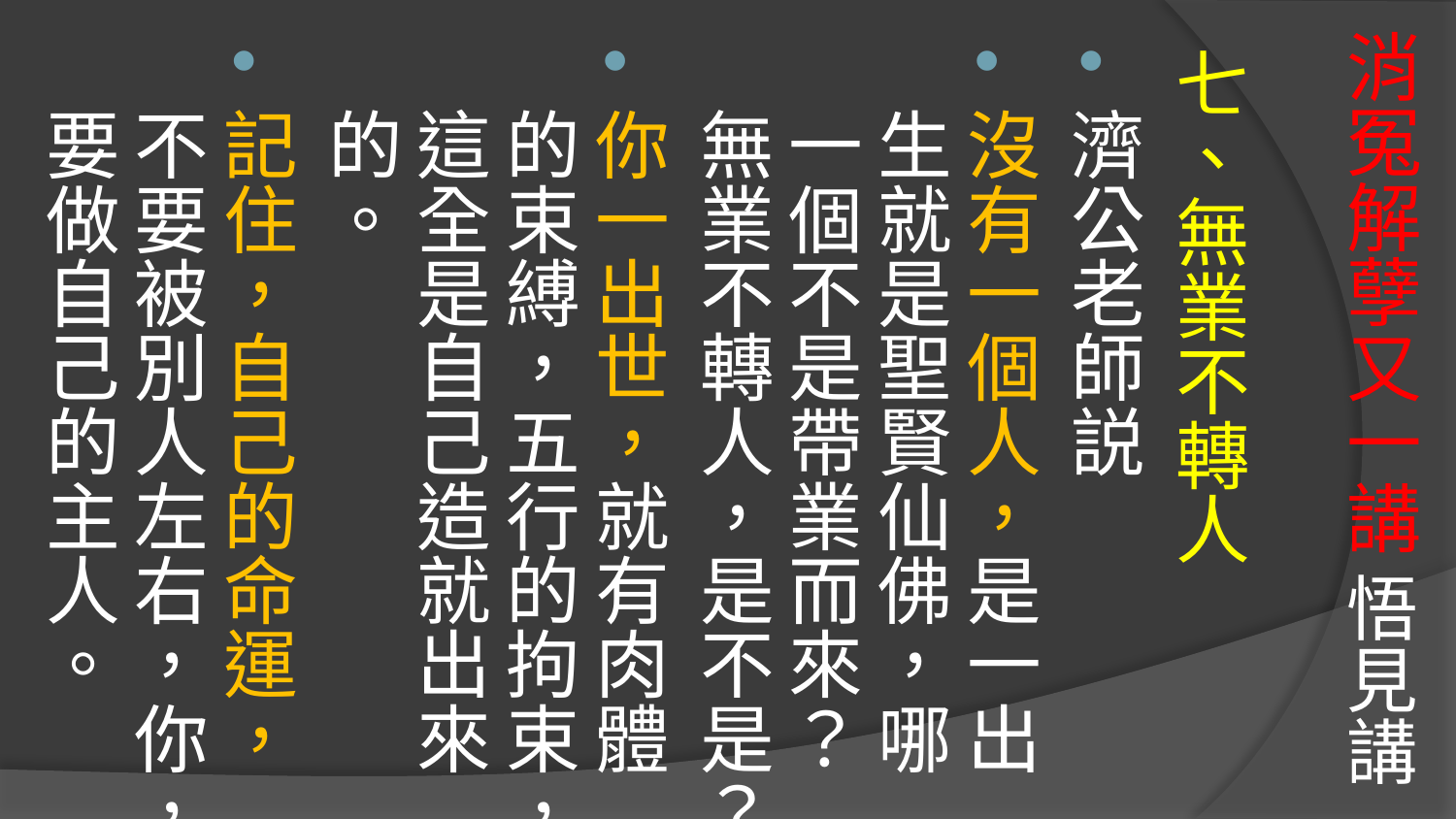

# 消冤解孽又一講 悟見講
七、無業不轉人
濟公老師説
沒有一個人，是一出生就是聖賢仙佛，哪一個不是帶業而來？無業不轉人，是不是？
你一出世，就有肉體的束縛，五行的拘束，這全是自己造就出來的。
記住，自己的命運，不要被別人左右，你，要做自己的主人。